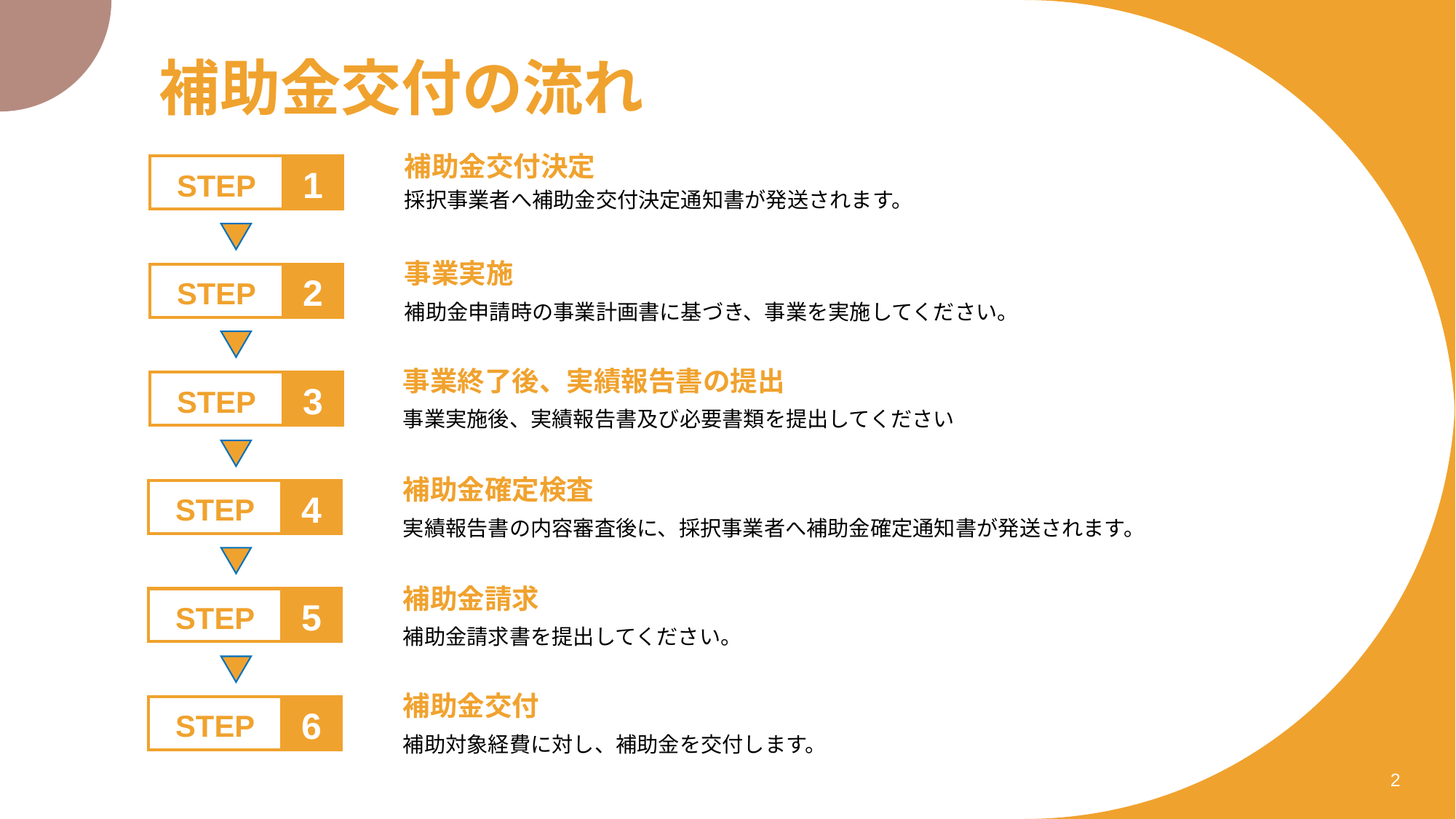

# 補助金交付の流れ
補助金交付決定
採択事業者へ補助金交付決定通知書が発送されます。

1
STEP

事業実施
補助金申請時の事業計画書に基づき、事業を実施してください。

2
STEP

事業終了後、実績報告書の提出
事業実施後、実績報告書及び必要書類を提出してください

3
STEP

補助金確定検査
実績報告書の内容審査後に、採択事業者へ補助金確定通知書が発送されます。

4
STEP

補助金請求
補助金請求書を提出してください。

5
STEP

補助金交付
補助対象経費に対し、補助金を交付します。

6
STEP
2